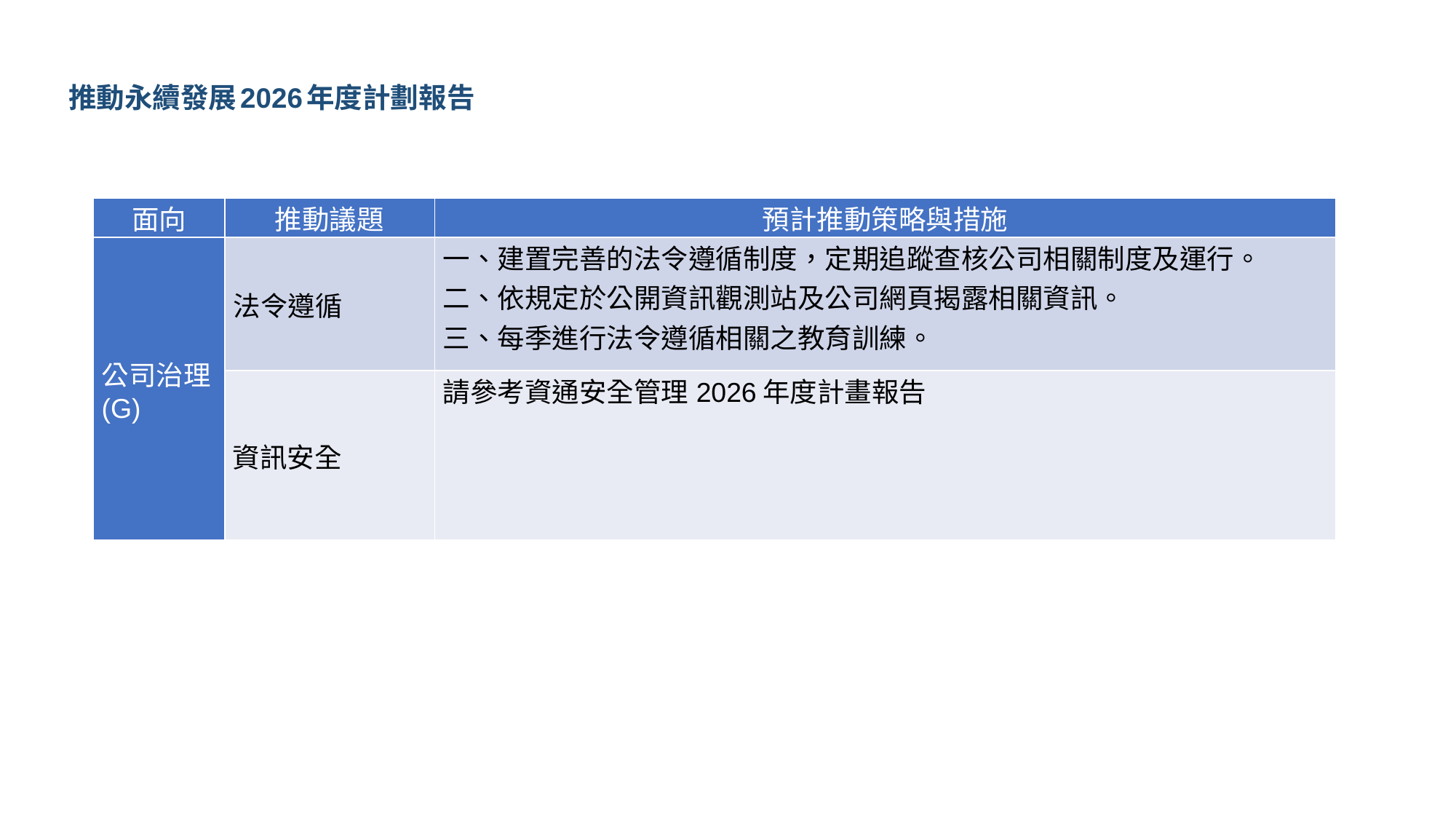

# 推動永續發展2026年度計劃報告
| 面向 | 推動議題 | 預計推動策略與措施 |
| --- | --- | --- |
| 公司治理(G) | 法令遵循 | 一、建置完善的法令遵循制度，定期追蹤查核公司相關制度及運行。 二、依規定於公開資訊觀測站及公司網頁揭露相關資訊。 三、每季進行法令遵循相關之教育訓練。 |
|  | 資訊安全 | 請參考資通安全管理2026年度計畫報告 |